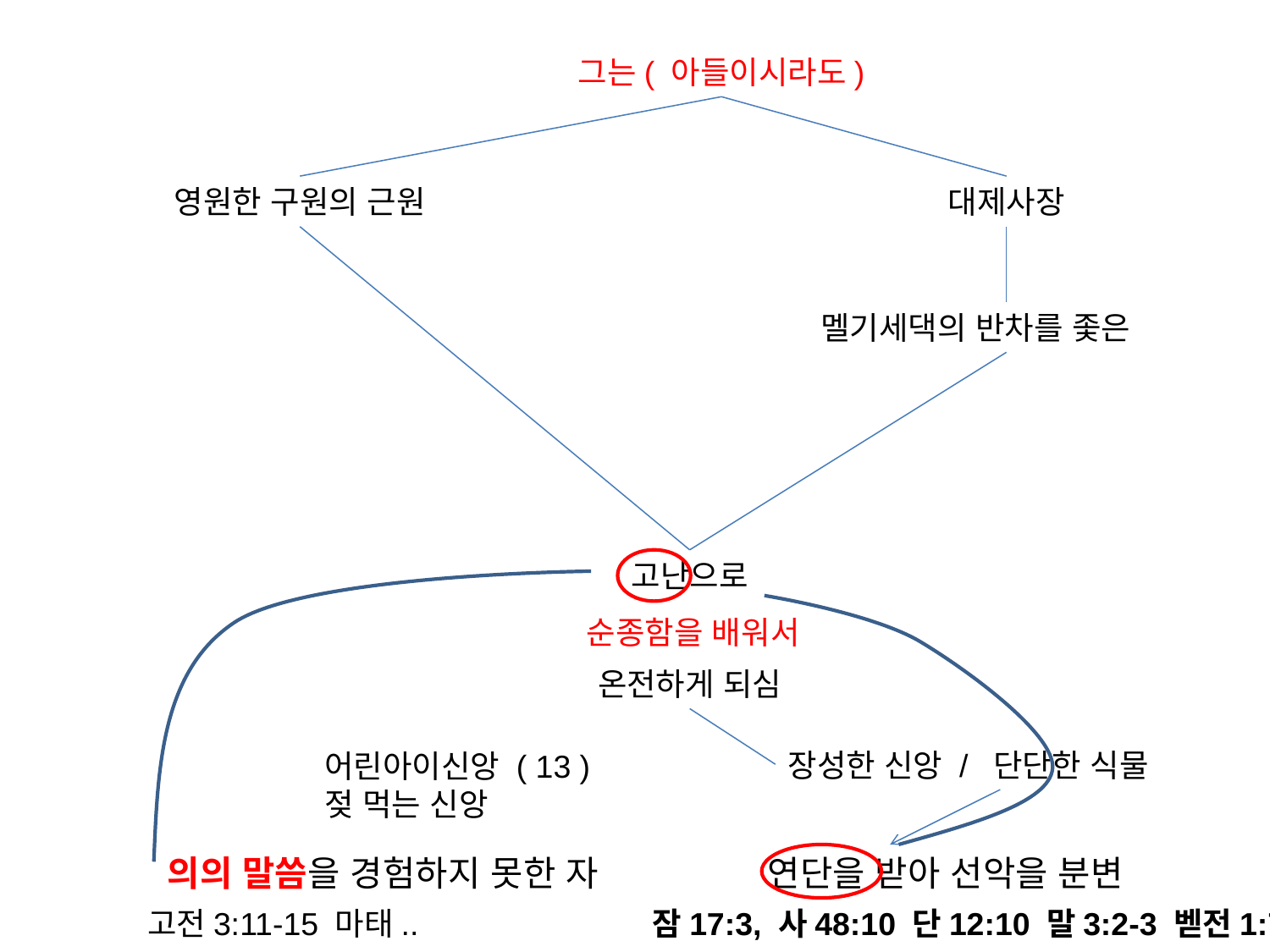

그는( 아들이시라도)
영원한 구원의 근원
대제사장
.
멜기세댁의 반차를 좇은

고난으로

하나님은 어떻게 순종훈련을 시키는가 ?

고난으로 순종을 배우게 하신다. 그리하여 온전하게 된다
순종함을 배워서
온전하게 되심
장성한 신앙 /  단단한 식물
어린아이신앙 ( 13 )
젖 먹는 신앙
연단을 받아 선악을 분변

의의 말씀을 경험하지 못한 자
고전3:11-15 마태..
잠17:3, 사48:10 단12:10 말3:2-3 벧전1:7